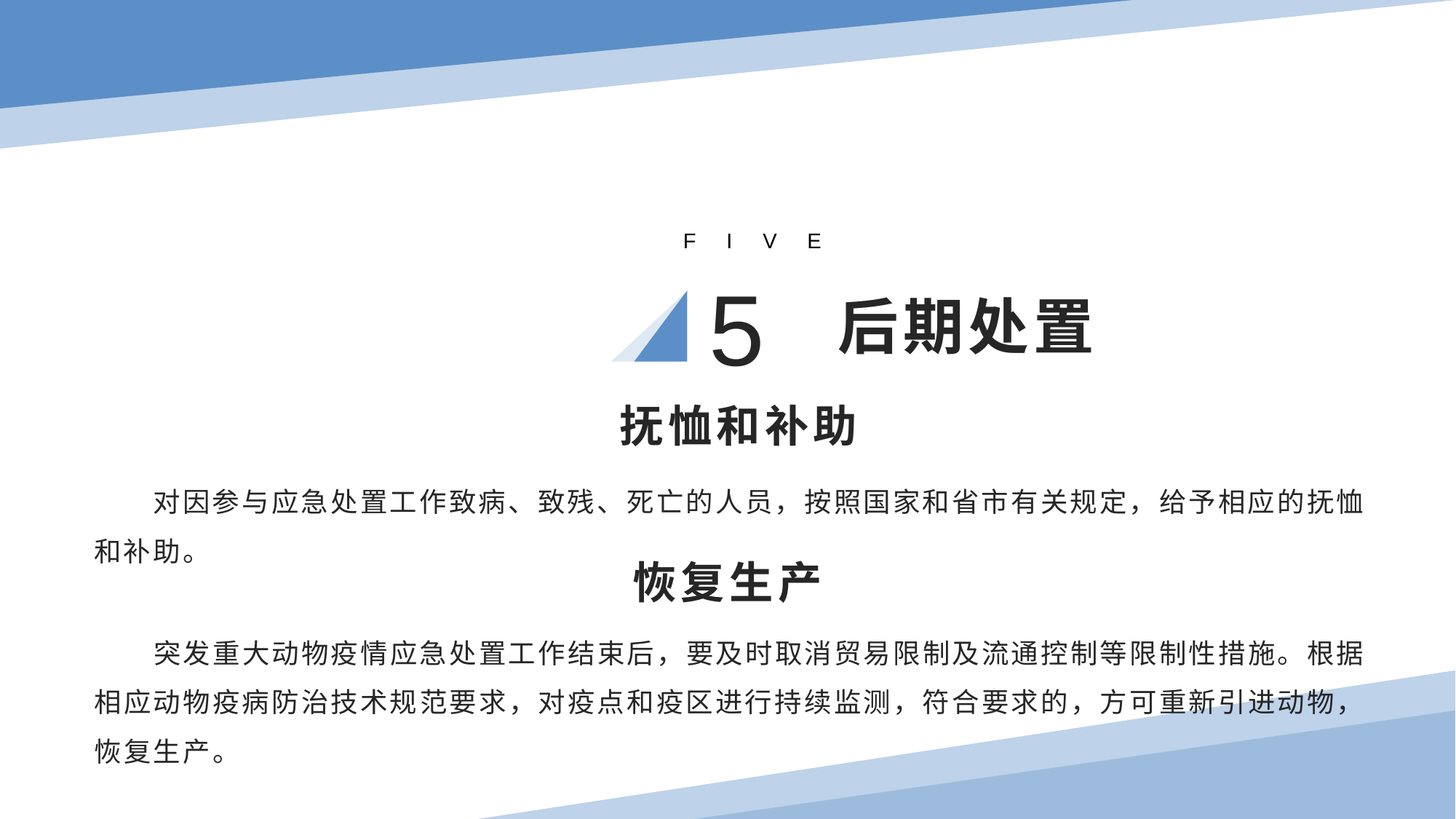

FIVE
5
# 后期处置
  抚恤和补助
对因参与应急处置工作致病、致残、死亡的人员，按照国家和省市有关规定，给予相应的抚恤和补助。
  恢复生产
突发重大动物疫情应急处置工作结束后，要及时取消贸易限制及流通控制等限制性措施。根据相应动物疫病防治技术规范要求，对疫点和疫区进行持续监测，符合要求的，方可重新引进动物，恢复生产。